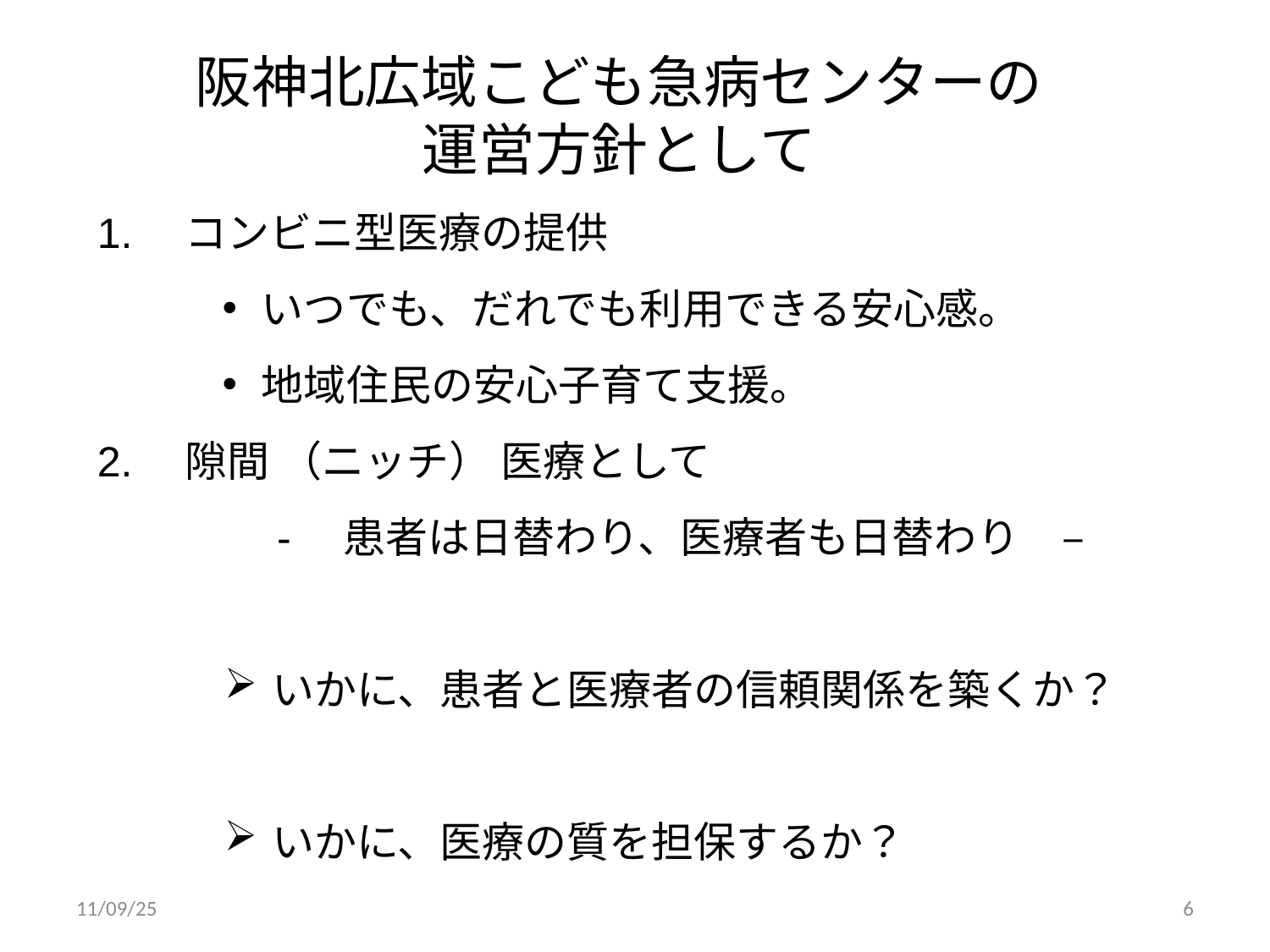

# 阪神北広域こども急病センターの 運営方針として
1.　コンビニ型医療の提供
いつでも、だれでも利用できる安心感。
地域住民の安心子育て支援。
2.　隙間 （ニッチ） 医療として
	　-　患者は日替わり、医療者も日替わり　–

いかに、患者と医療者の信頼関係を築くか？
いかに、医療の質を担保するか？

11/09/25
6